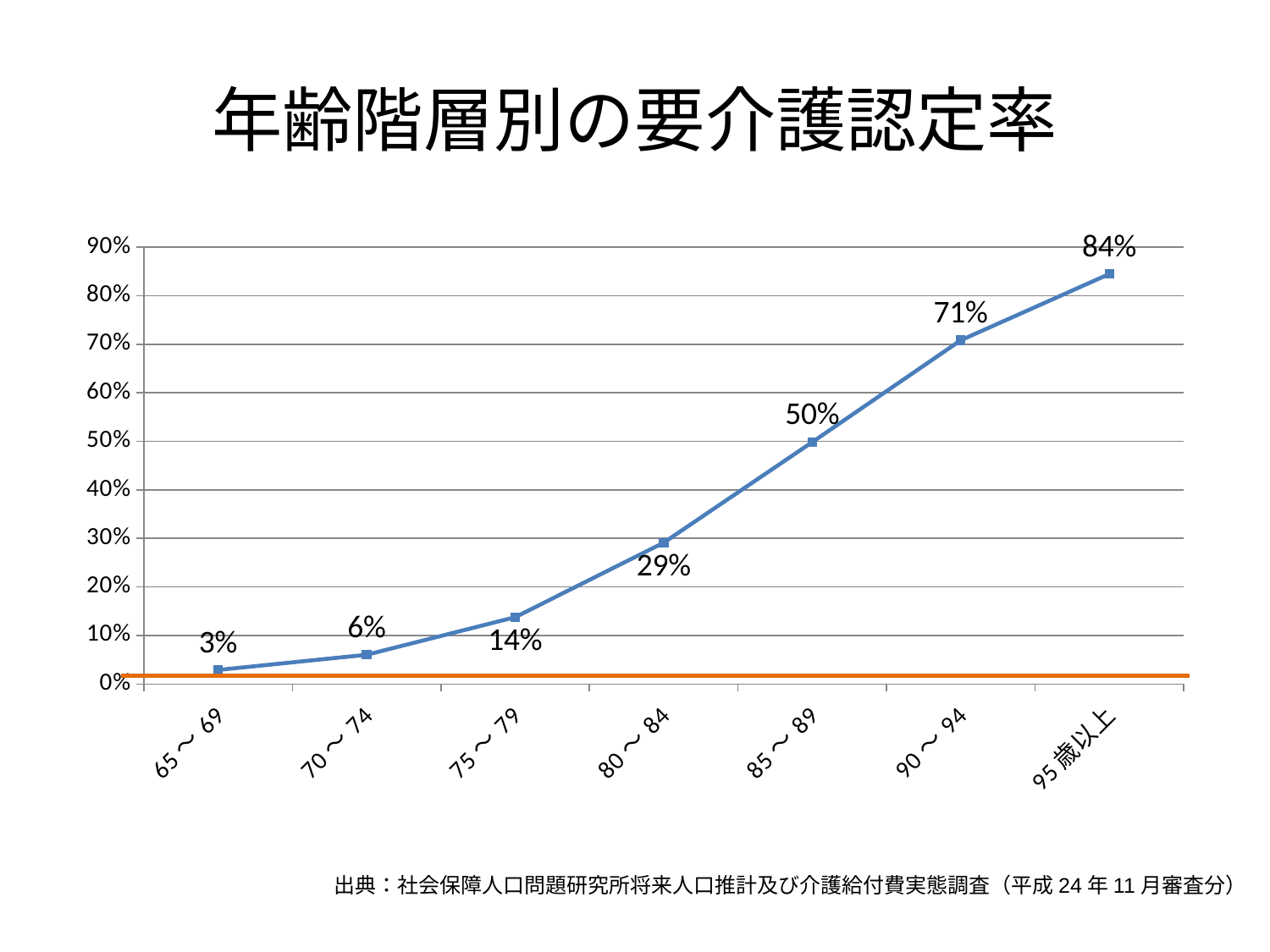

# 年齢階層別の要介護認定率

### Chart

| Category |  |
|---|---|
| 　　65～69 | 0.028837153657195785 |
| 　　70～74 | 0.06015622771099583 |
| 　　75～79 | 0.13758777703225278 |
| 　　80～84 | 0.29107823843954334 |
| 　　85～89 | 0.49840757596719604 |
| 　　90～94 | 0.7081891540369626 |
| 　　95歳以上 | 0.8447673400613586 |
出典：社会保障人口問題研究所将来人口推計及び介護給付費実態調査（平成24年11月審査分）